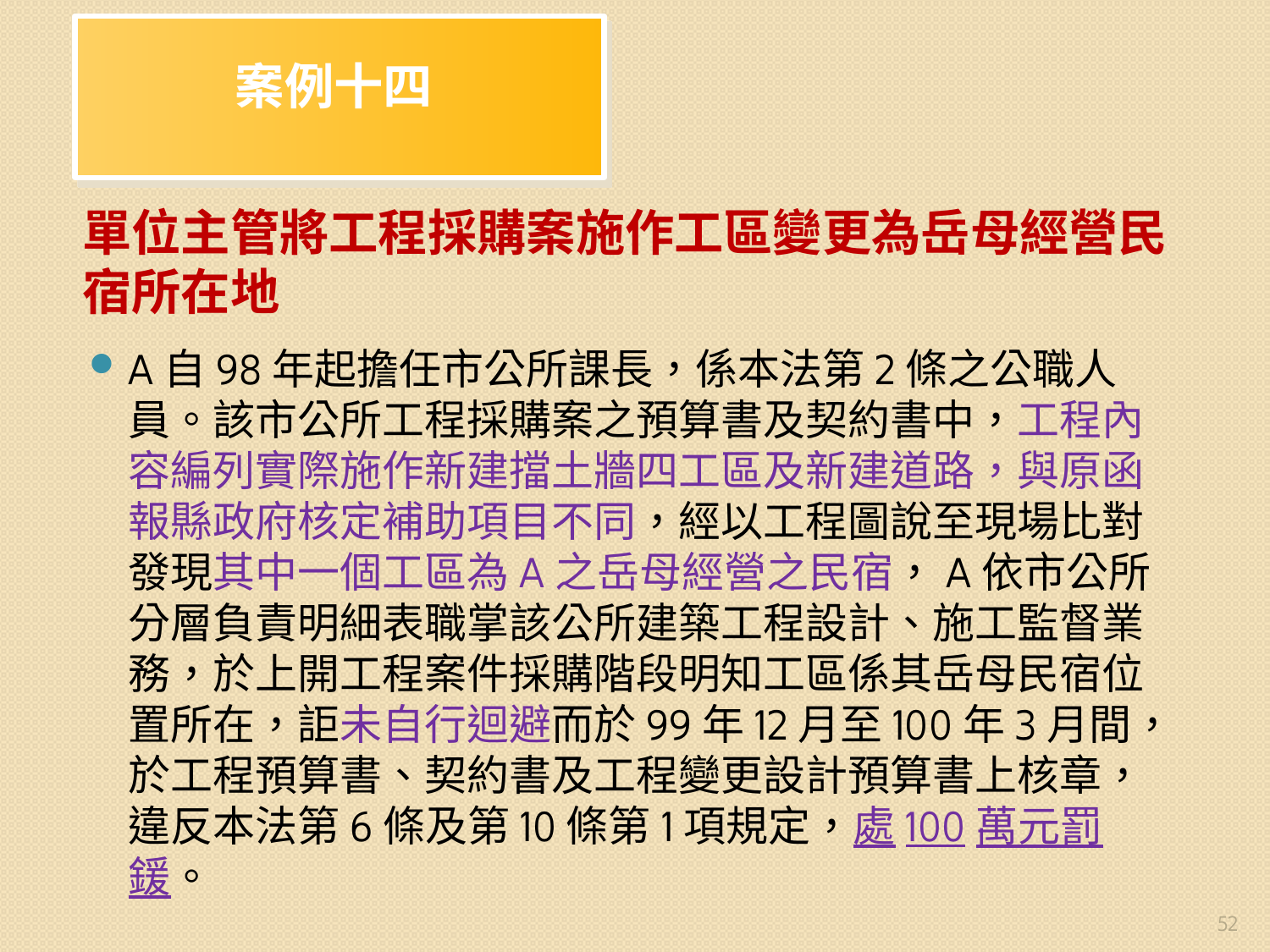

# 案例十四
單位主管將工程採購案施作工區變更為岳母經營民宿所在地
A自98年起擔任市公所課長，係本法第2條之公職人員。該市公所工程採購案之預算書及契約書中，工程內容編列實際施作新建擋土牆四工區及新建道路，與原函報縣政府核定補助項目不同，經以工程圖說至現場比對發現其中一個工區為A之岳母經營之民宿，A依市公所分層負責明細表職掌該公所建築工程設計、施工監督業務，於上開工程案件採購階段明知工區係其岳母民宿位置所在，詎未自行迴避而於99年12月至100年3月間，於工程預算書、契約書及工程變更設計預算書上核章，違反本法第6條及第10條第1項規定，處100萬元罰鍰。
52